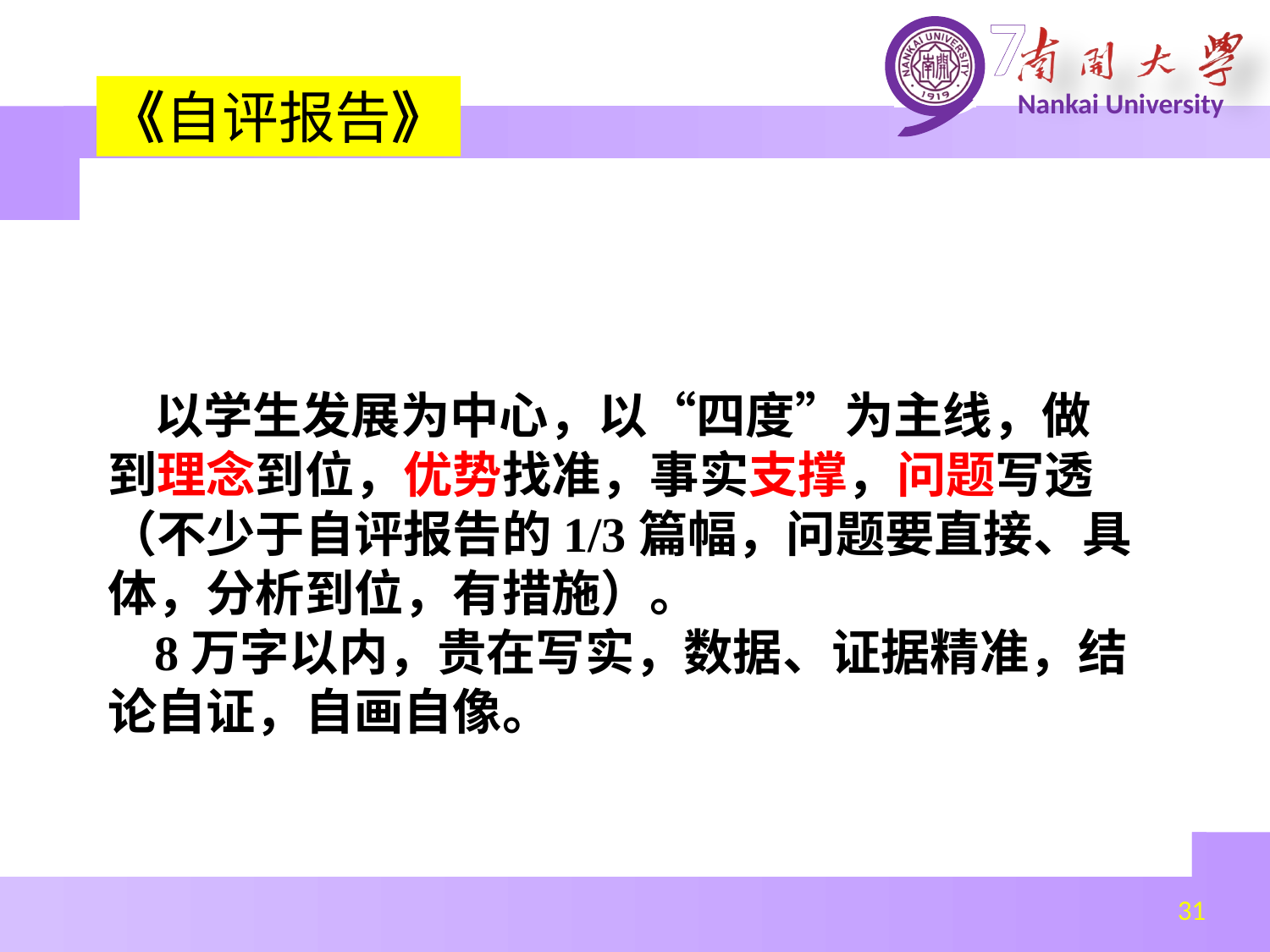

《自评报告》
以学生发展为中心，以“四度”为主线，做到理念到位，优势找准，事实支撑，问题写透（不少于自评报告的1/3篇幅，问题要直接、具体，分析到位，有措施）。
8万字以内，贵在写实，数据、证据精准，结论自证，自画自像。